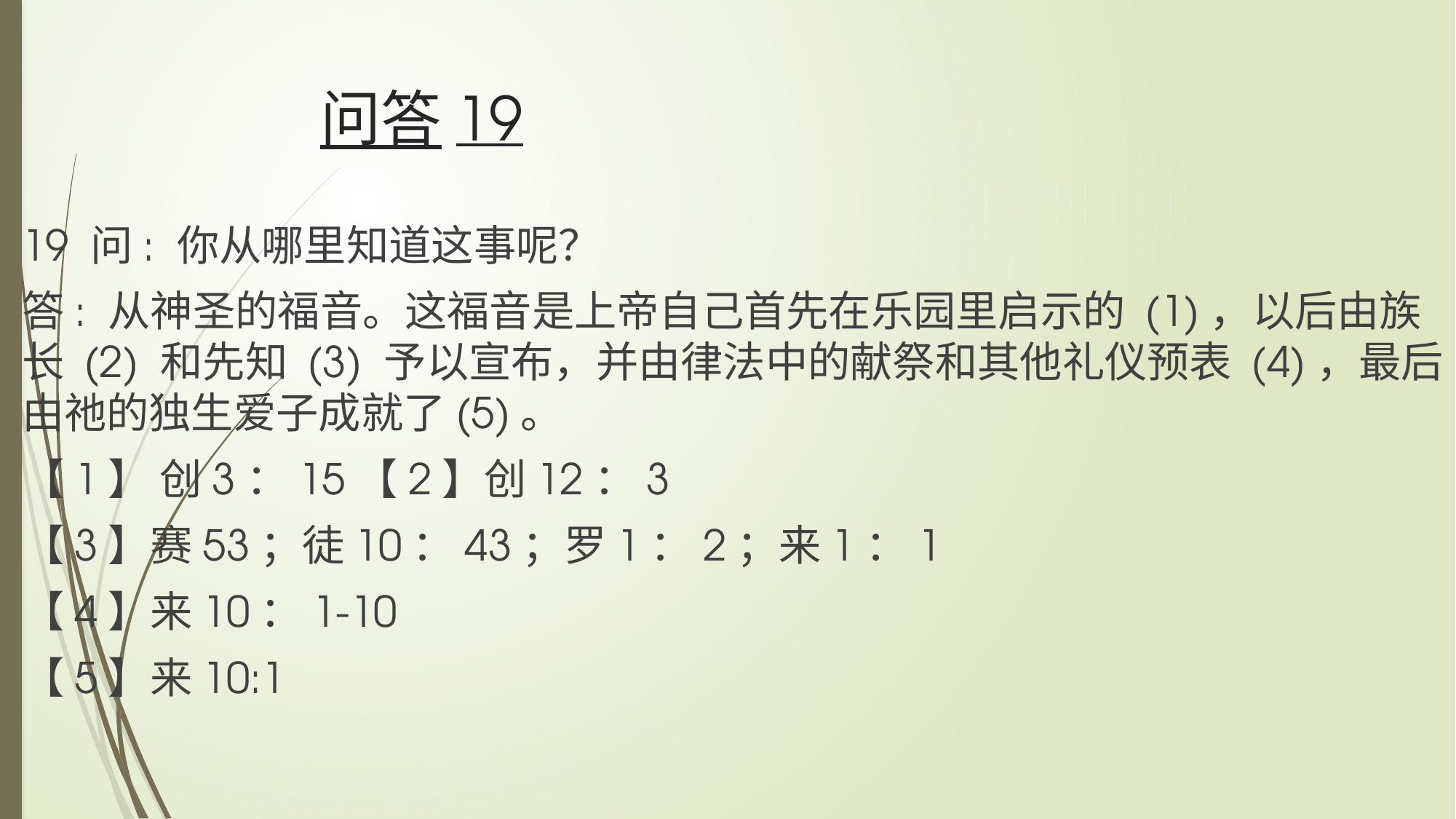

# 问答19
19 问: 你从哪里知道这事呢？
答: 从神圣的福音。这福音是上帝自己首先在乐园里启示的 (1)，以后由族长 (2) 和先知 (3) 予以宣布，并由律法中的献祭和其他礼仪预表 (4)，最后由祂的独生爱子成就了(5)。
【1】 创3：15【2】创12：3
【3】赛53；徒10：43；罗1：2；来1：1
【4】来10：1-10
【5】来10:1